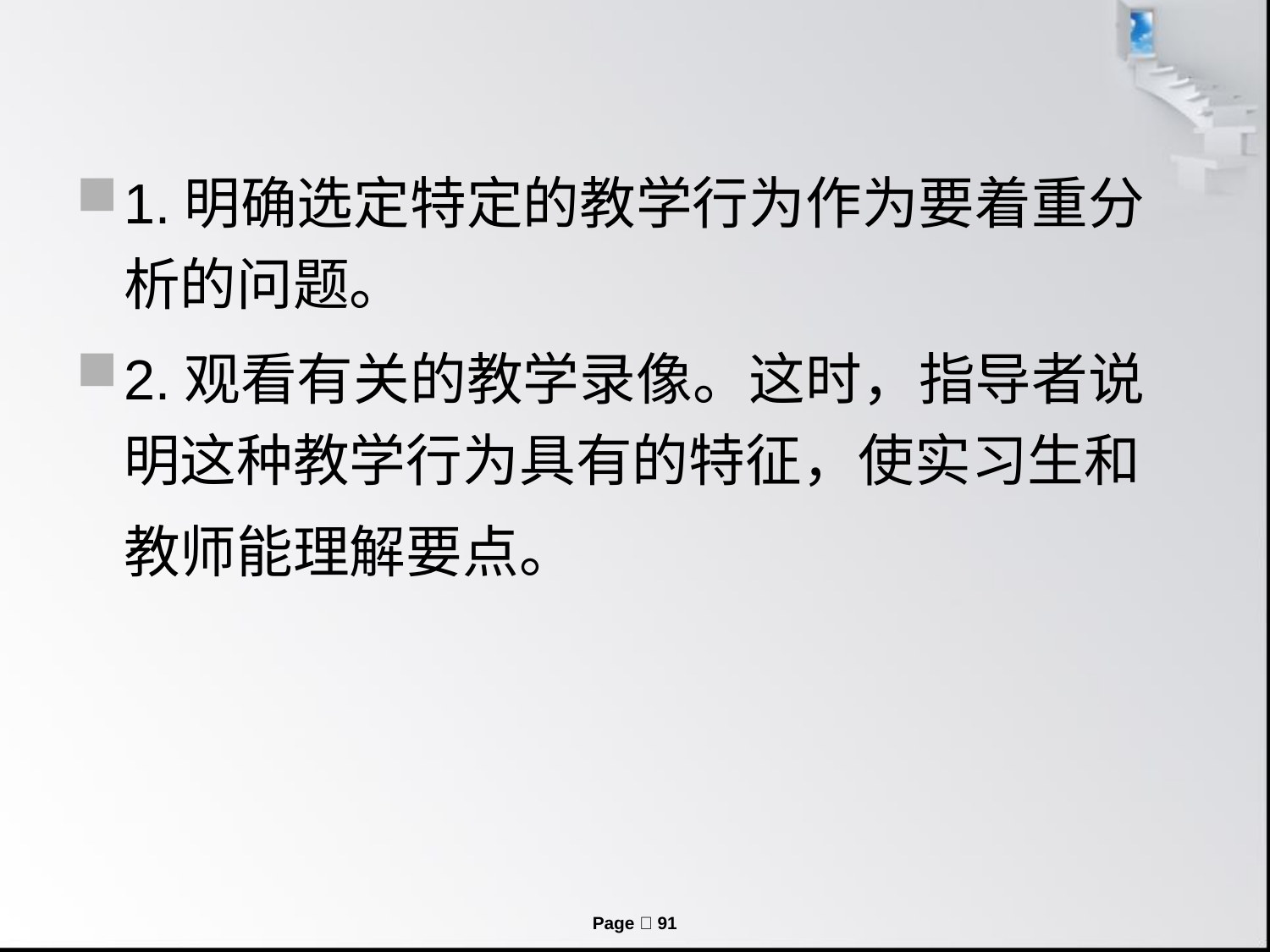

1.明确选定特定的教学行为作为要着重分析的问题。
2.观看有关的教学录像。这时，指导者说明这种教学行为具有的特征，使实习生和教师能理解要点。